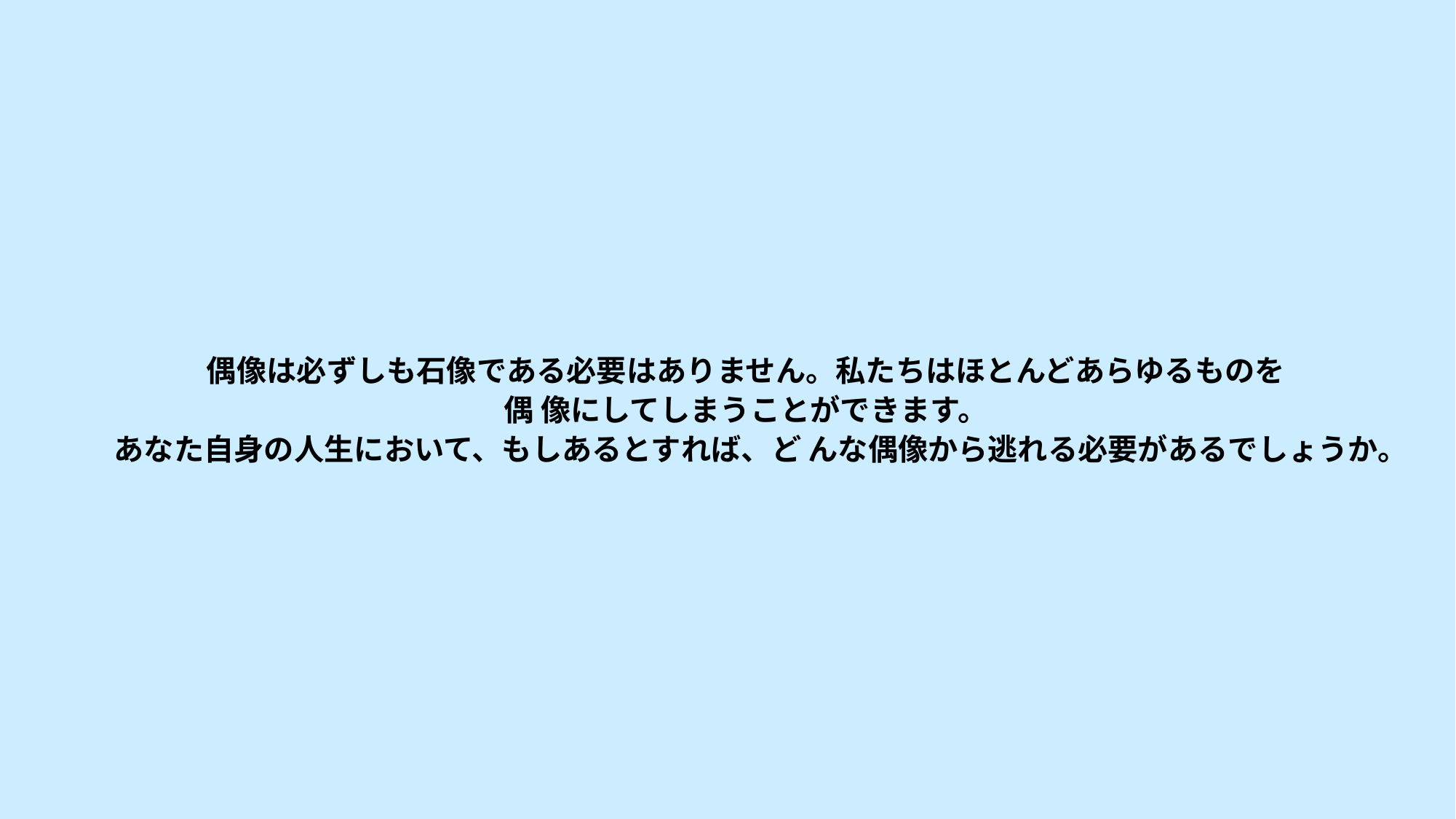

# 偶像は必ずしも石像である必要はありません。私たちはほとんどあらゆるものを 偶 像にしてしまうことができます。 あなた自身の人生において、もしあるとすれば、ど んな偶像から逃れる必要があるでしょうか。